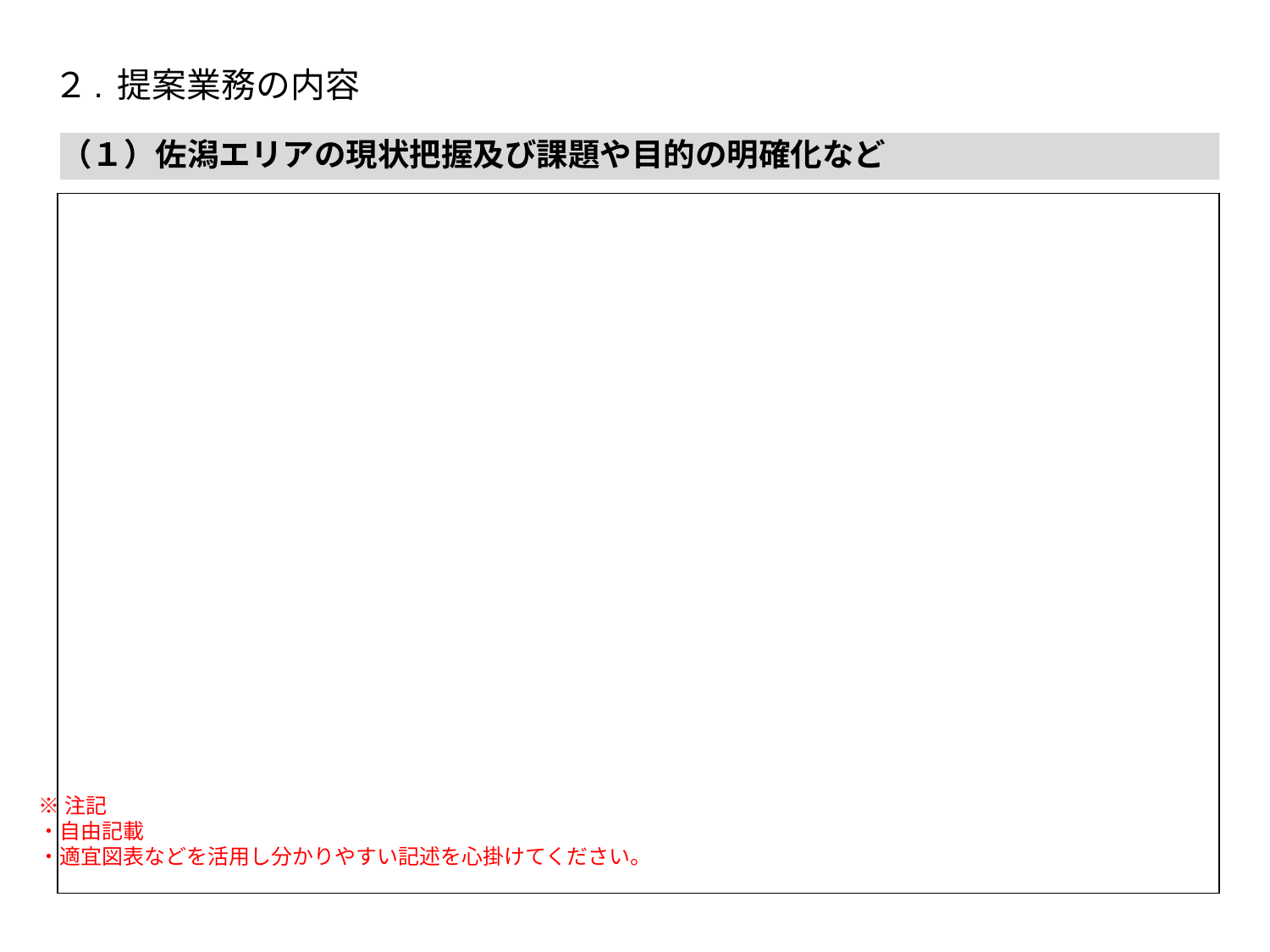

２. 提案業務の内容
（１）佐潟エリアの現状把握及び課題や目的の明確化など
|  |
| --- |
※注記
・自由記載
・適宜図表などを活用し分かりやすい記述を心掛けてください。